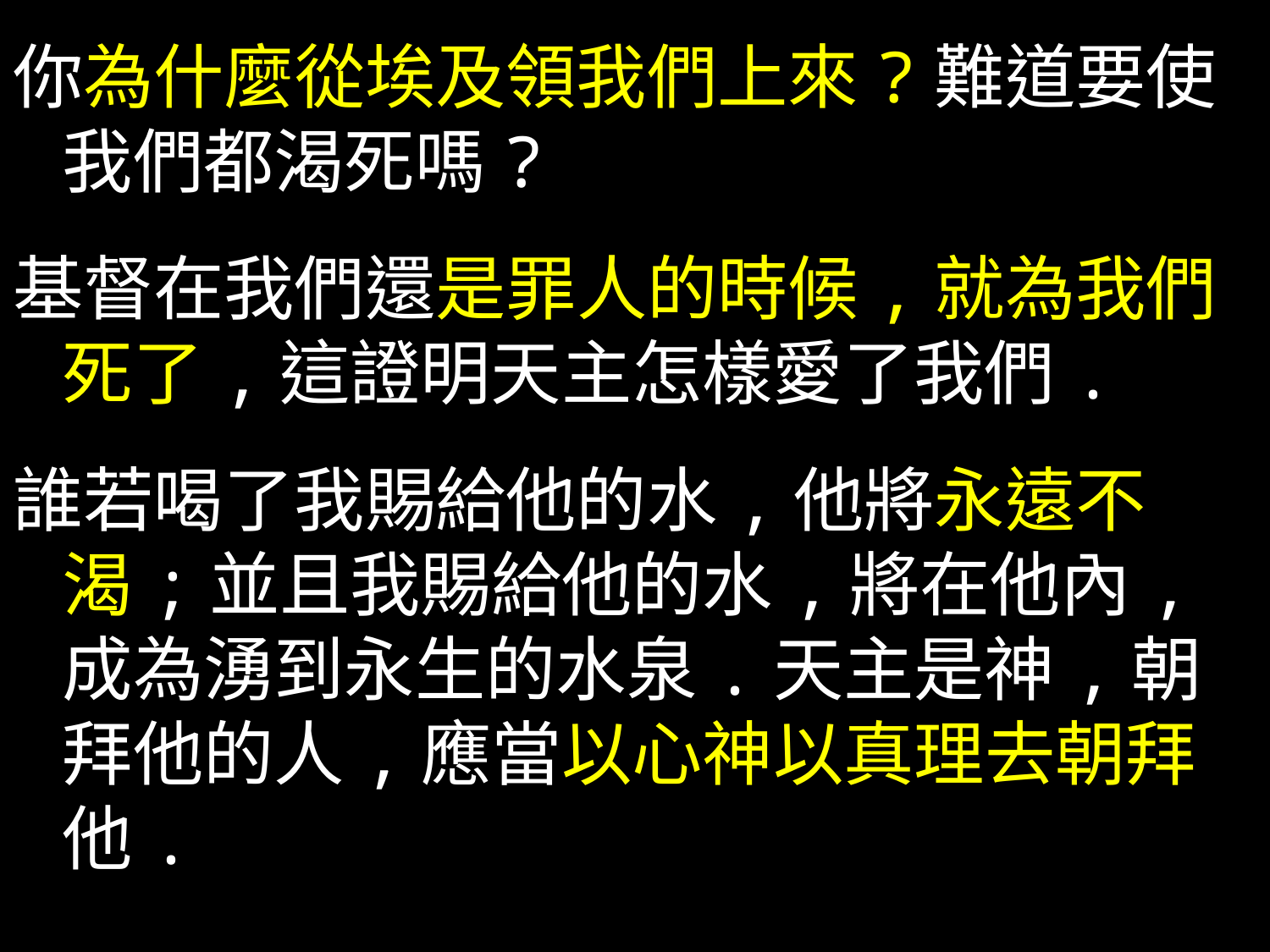

你為什麼從埃及領我們上來?難道要使我們都渴死嗎?
基督在我們還是罪人的時候,就為我們死了,這證明天主怎樣愛了我們.
誰若喝了我賜給他的水,他將永遠不渴;並且我賜給他的水,將在他內,成為湧到永生的水泉.天主是神,朝拜他的人,應當以心神以真理去朝拜他.